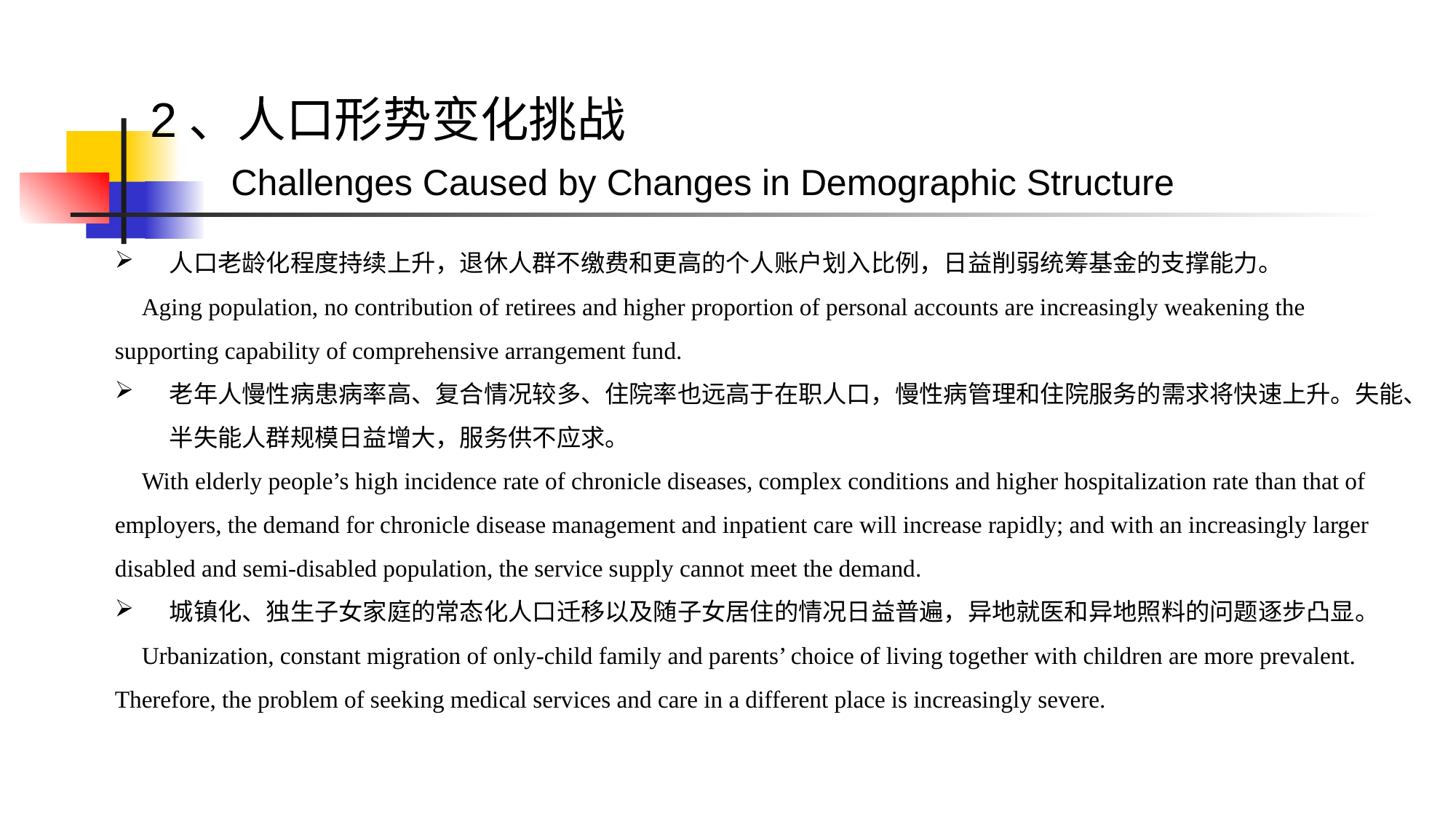

#
2、人口形势变化挑战
      Challenges Caused by Changes in Demographic Structure
人口老龄化程度持续上升，退休人群不缴费和更高的个人账户划入比例，日益削弱统筹基金的支撑能力。
    Aging population, no contribution of retirees and higher proportion of personal accounts are increasingly weakening the supporting capability of comprehensive arrangement fund.
老年人慢性病患病率高、复合情况较多、住院率也远高于在职人口，慢性病管理和住院服务的需求将快速上升。失能、半失能人群规模日益增大，服务供不应求。
    With elderly people’s high incidence rate of chronicle diseases, complex conditions and higher hospitalization rate than that of employers, the demand for chronicle disease management and inpatient care will increase rapidly; and with an increasingly larger disabled and semi-disabled population, the service supply cannot meet the demand.
城镇化、独生子女家庭的常态化人口迁移以及随子女居住的情况日益普遍，异地就医和异地照料的问题逐步凸显。
    Urbanization, constant migration of only-child family and parents’ choice of living together with children are more prevalent. Therefore, the problem of seeking medical services and care in a different place is increasingly severe.